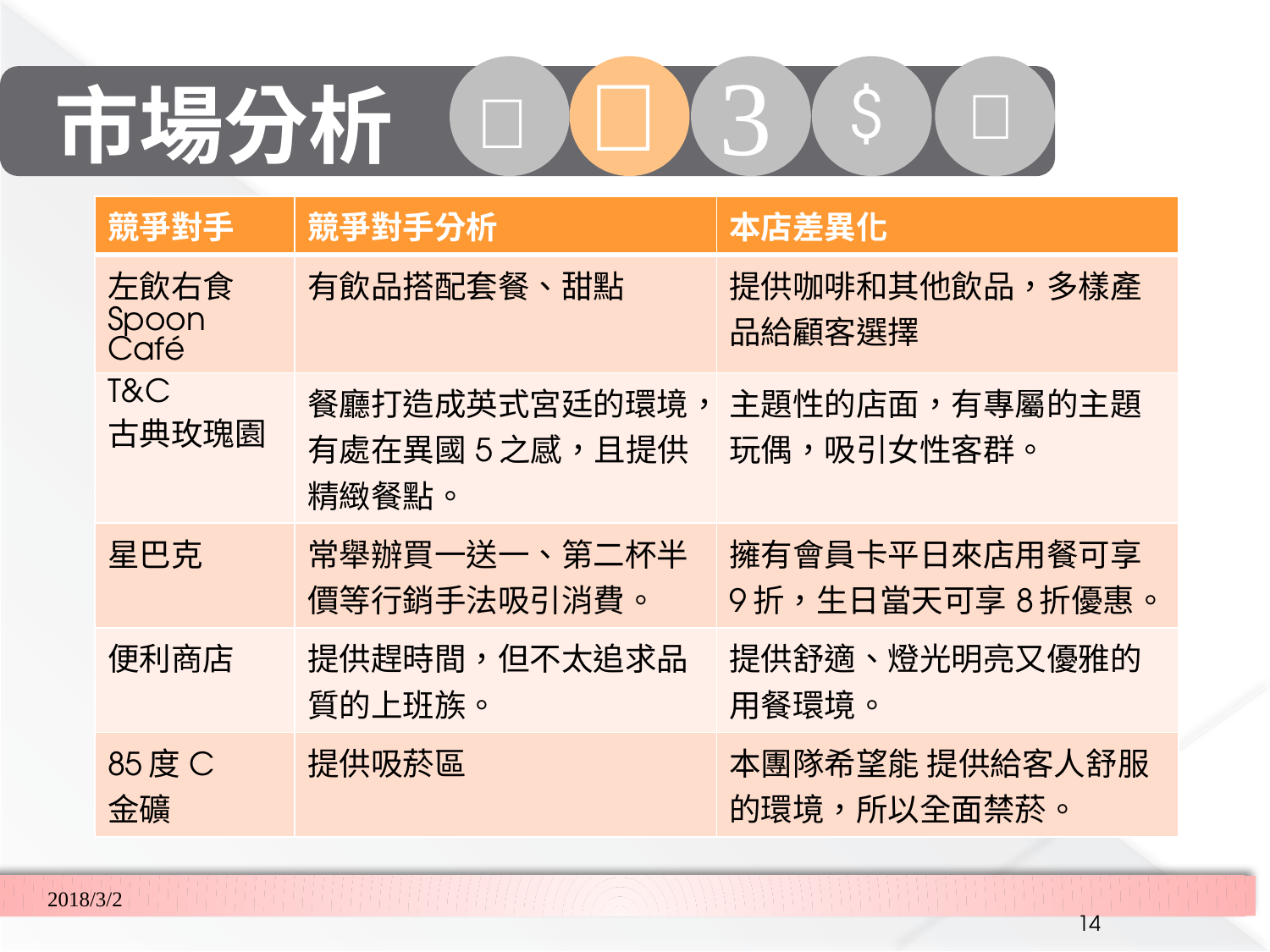

市場分析
| 競爭對手 | 競爭對手分析 | 本店差異化 |
| --- | --- | --- |
| 左飲右食 Spoon Café | 有飲品搭配套餐、甜點 | 提供咖啡和其他飲品，多樣產品給顧客選擇 |
| T&C 古典玫瑰園 | 餐廳打造成英式宮廷的環境，有處在異國5之感，且提供精緻餐點。 | 主題性的店面，有專屬的主題玩偶，吸引女性客群。 |
| 星巴克 | 常舉辦買一送一、第二杯半價等行銷手法吸引消費。 | 擁有會員卡平日來店用餐可享9折，生日當天可享8折優惠。 |
| 便利商店 | 提供趕時間，但不太追求品質的上班族。 | 提供舒適、燈光明亮又優雅的用餐環境。 |
| 85度C 金礦 | 提供吸菸區 | 本團隊希望能 提供給客人舒服的環境，所以全面禁菸。 |
2018/3/2
14